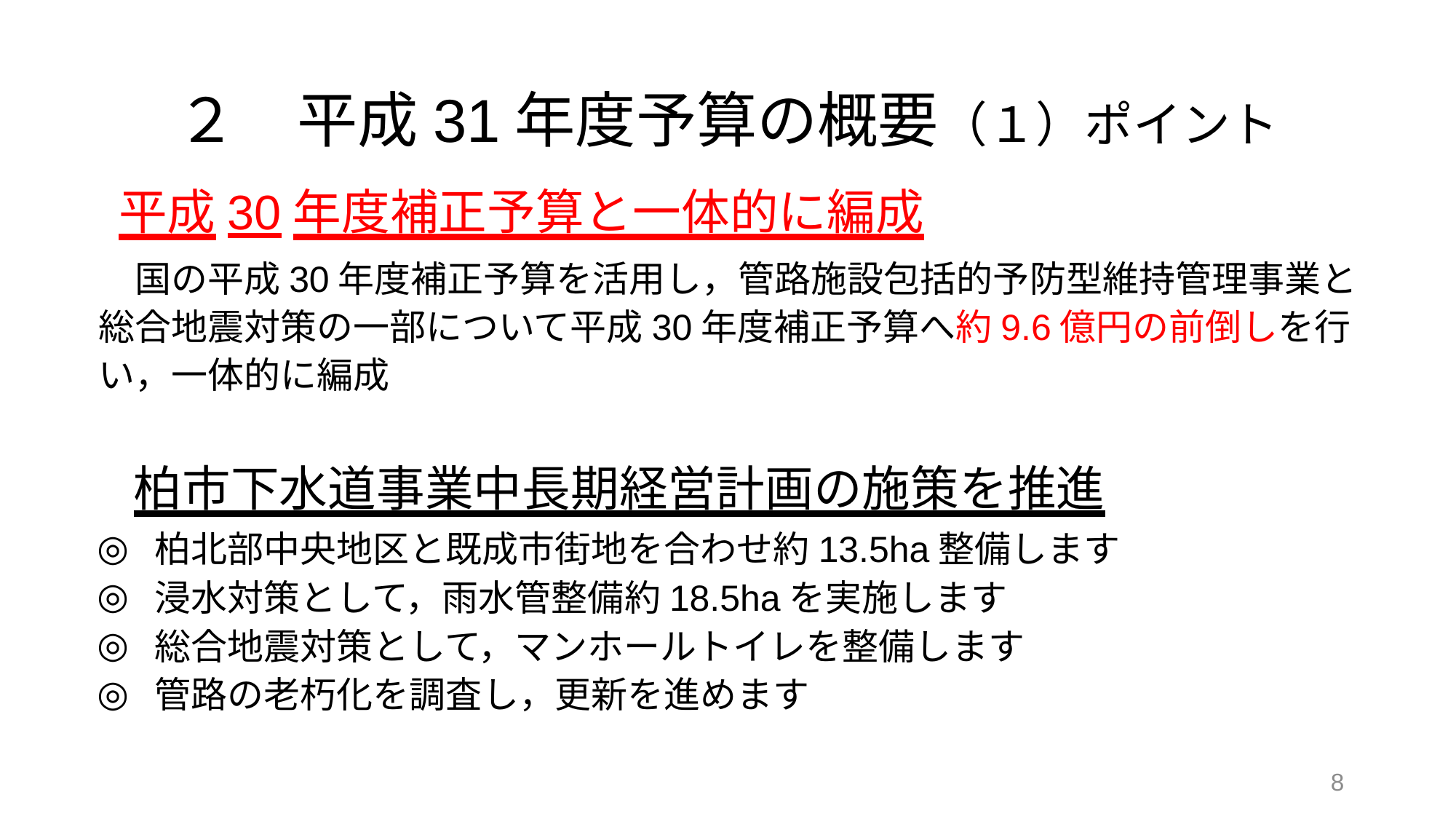

# ２　平成31年度予算の概要（１）ポイント
平成30年度補正予算と一体的に編成
　国の平成30年度補正予算を活用し，管路施設包括的予防型維持管理事業と総合地震対策の一部について平成30年度補正予算へ約9.6億円の前倒しを行い，一体的に編成
柏市下水道事業中長期経営計画の施策を推進
 柏北部中央地区と既成市街地を合わせ約13.5ha整備します
 浸水対策として，雨水管整備約18.5haを実施します
 総合地震対策として，マンホールトイレを整備します
 管路の老朽化を調査し，更新を進めます
8